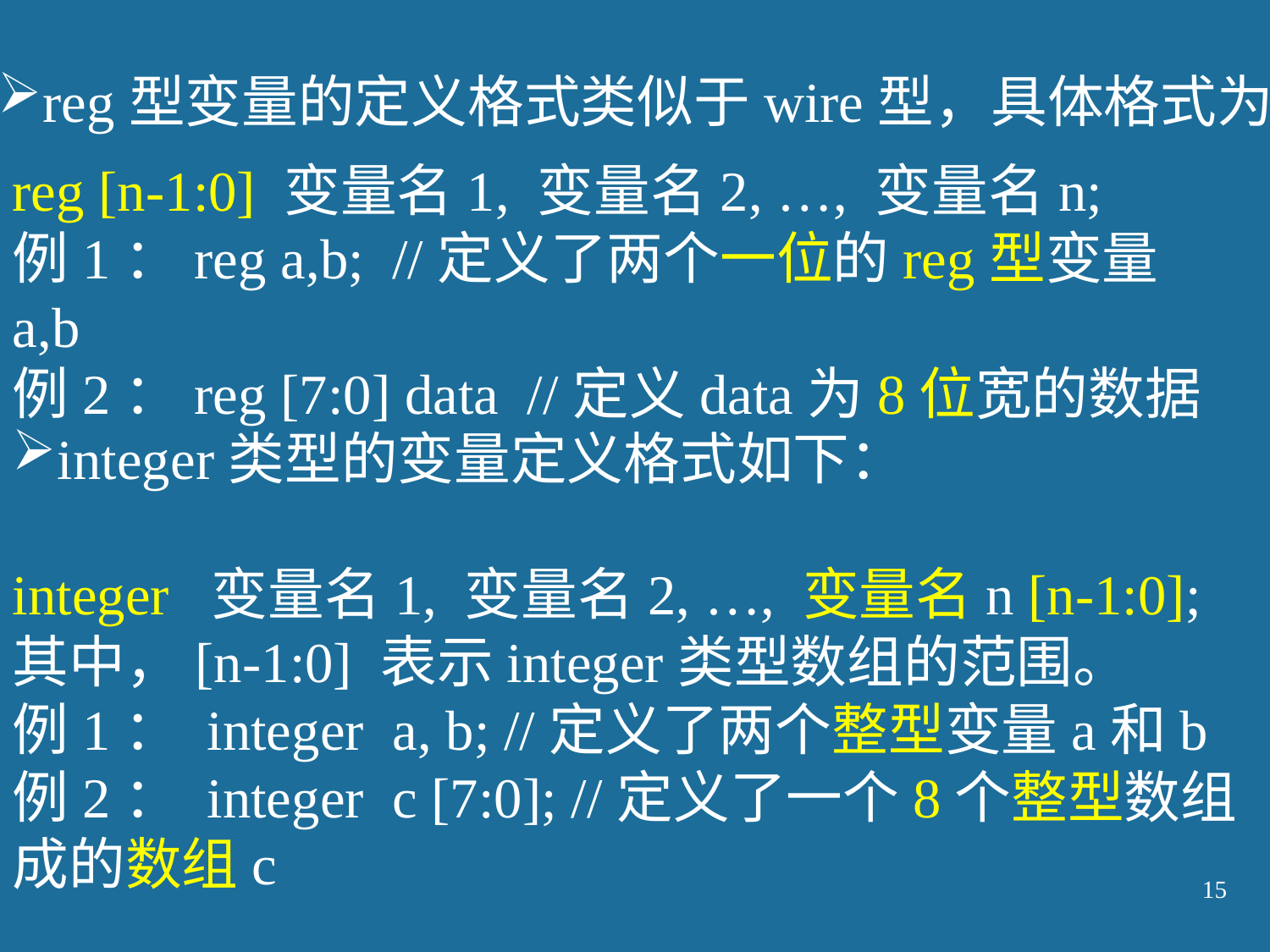

reg型变量的定义格式类似于wire型，具体格式为：
reg [n-1:0] 变量名1, 变量名2, …, 变量名n;
例1：reg a,b;  //定义了两个一位的reg型变量a,b
例2：reg [7:0] data  //定义data为8位宽的数据
integer类型的变量定义格式如下：

integer  变量名1, 变量名2, …, 变量名n [n-1:0];
其中，[n-1:0] 表示integer类型数组的范围。
例1： integer  a, b; //定义了两个整型变量a和b
例2： integer  c [7:0]; //定义了一个8个整型数组成的数组c
15